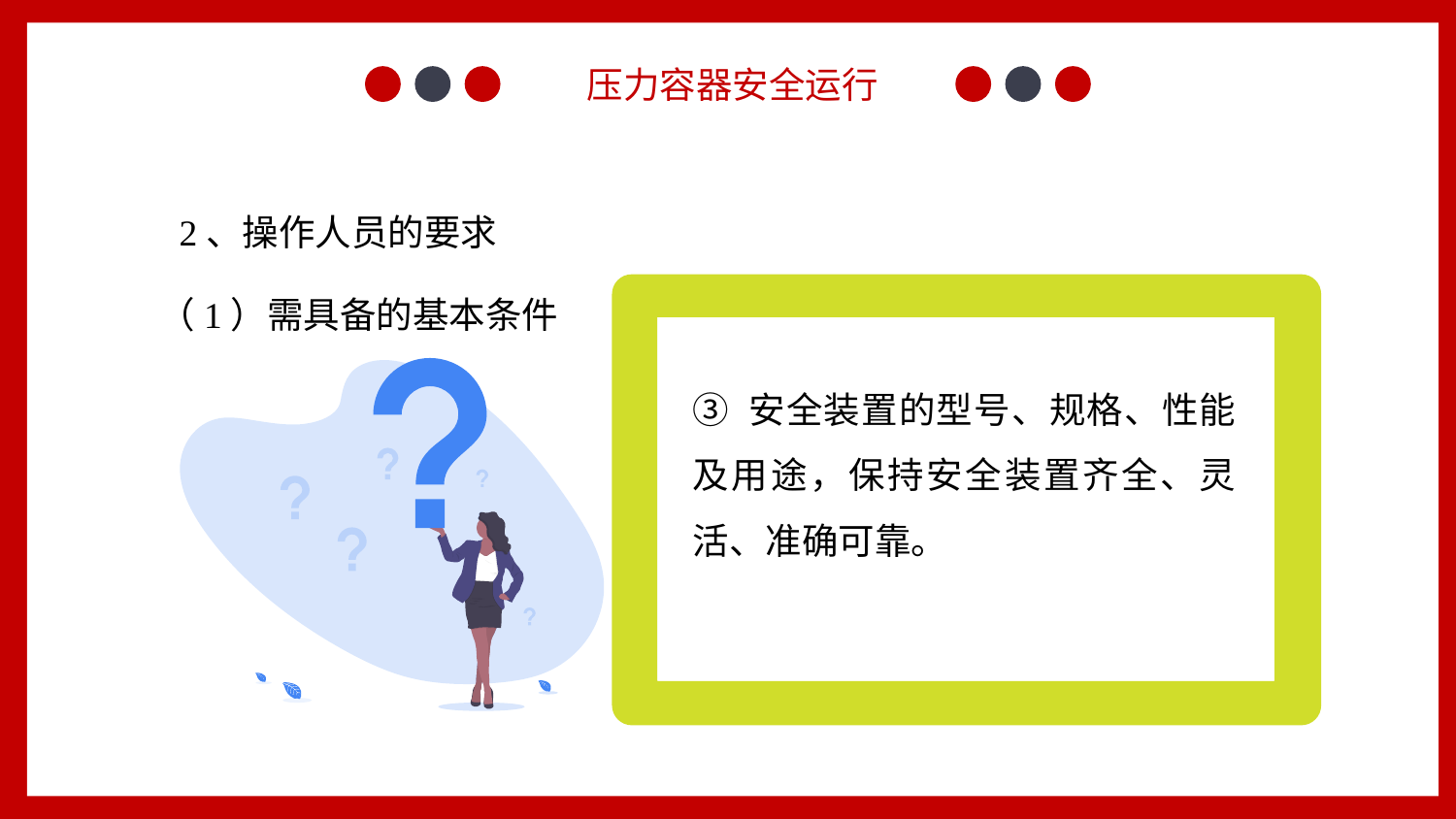

压力容器安全运行

 2、操作人员的要求
（1）需具备的基本条件

③ 安全装置的型号、规格、性能及用途，保持安全装置齐全、灵活、准确可靠。